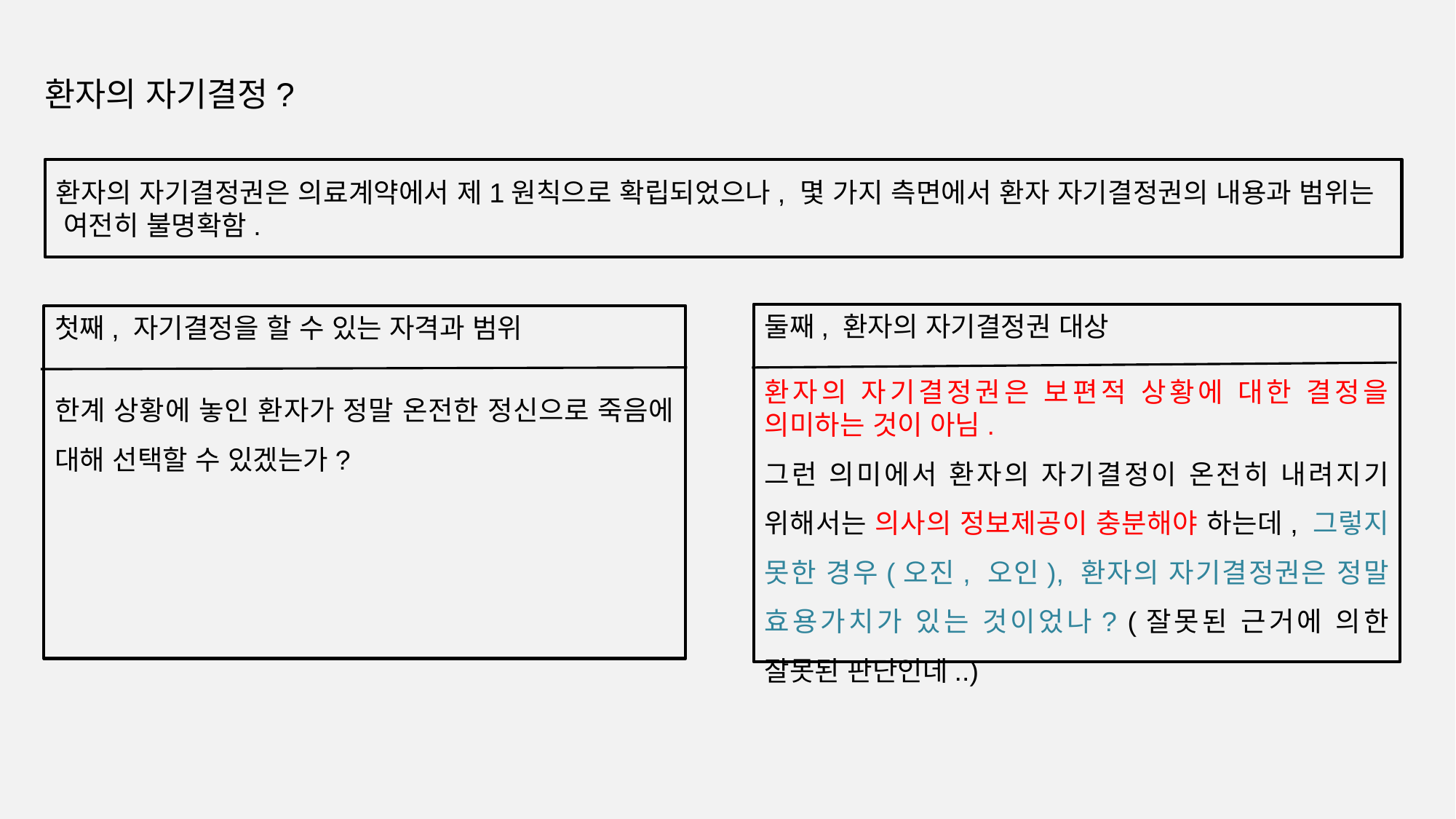

환자의 자기결정?
환자의 자기결정권은 의료계약에서 제1원칙으로 확립되었으나, 몇 가지 측면에서 환자 자기결정권의 내용과 범위는    여전히 불명확함.
둘째, 환자의 자기결정권 대상

환자의 자기결정권은 보편적 상황에 대한 결정을 의미하는 것이 아님.
그런 의미에서 환자의 자기결정이 온전히 내려지기 위해서는 의사의 정보제공이 충분해야 하는데, 그렇지 못한 경우(오진, 오인), 환자의 자기결정권은 정말 효용가치가 있는 것이었나? (잘못된 근거에 의한 잘못된 판단인데..)
첫째, 자기결정을 할 수 있는 자격과 범위

한계 상황에 놓인 환자가 정말 온전한 정신으로 죽음에 대해 선택할 수 있겠는가?